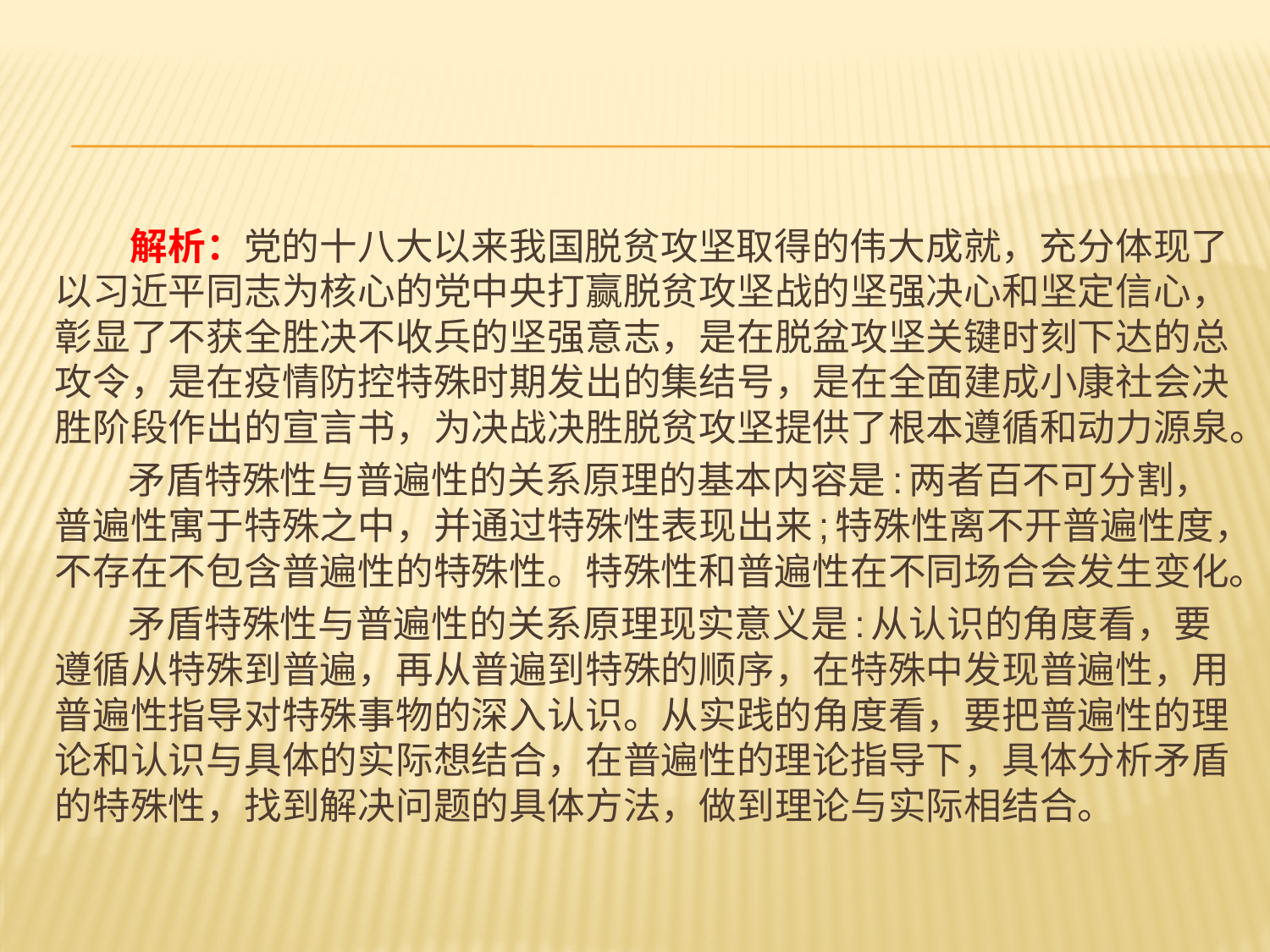

#
        解析：党的十八大以来我国脱贫攻坚取得的伟大成就，充分体现了以习近平同志为核心的党中央打赢脱贫攻坚战的坚强决心和坚定信心，彰显了不获全胜决不收兵的坚强意志，是在脱盆攻坚关键时刻下达的总攻令，是在疫情防控特殊时期发出的集结号，是在全面建成小康社会决胜阶段作出的宣言书，为决战决胜脱贫攻坚提供了根本遵循和动力源泉。
        矛盾特殊性与普遍性的关系原理的基本内容是:两者百不可分割，普遍性寓于特殊之中，并通过特殊性表现出来;特殊性离不开普遍性度，不存在不包含普遍性的特殊性。特殊性和普遍性在不同场合会发生变化。
        矛盾特殊性与普遍性的关系原理现实意义是:从认识的角度看，要遵循从特殊到普遍，再从普遍到特殊的顺序，在特殊中发现普遍性，用普遍性指导对特殊事物的深入认识。从实践的角度看，要把普遍性的理论和认识与具体的实际想结合，在普遍性的理论指导下，具体分析矛盾的特殊性，找到解决问题的具体方法，做到理论与实际相结合。